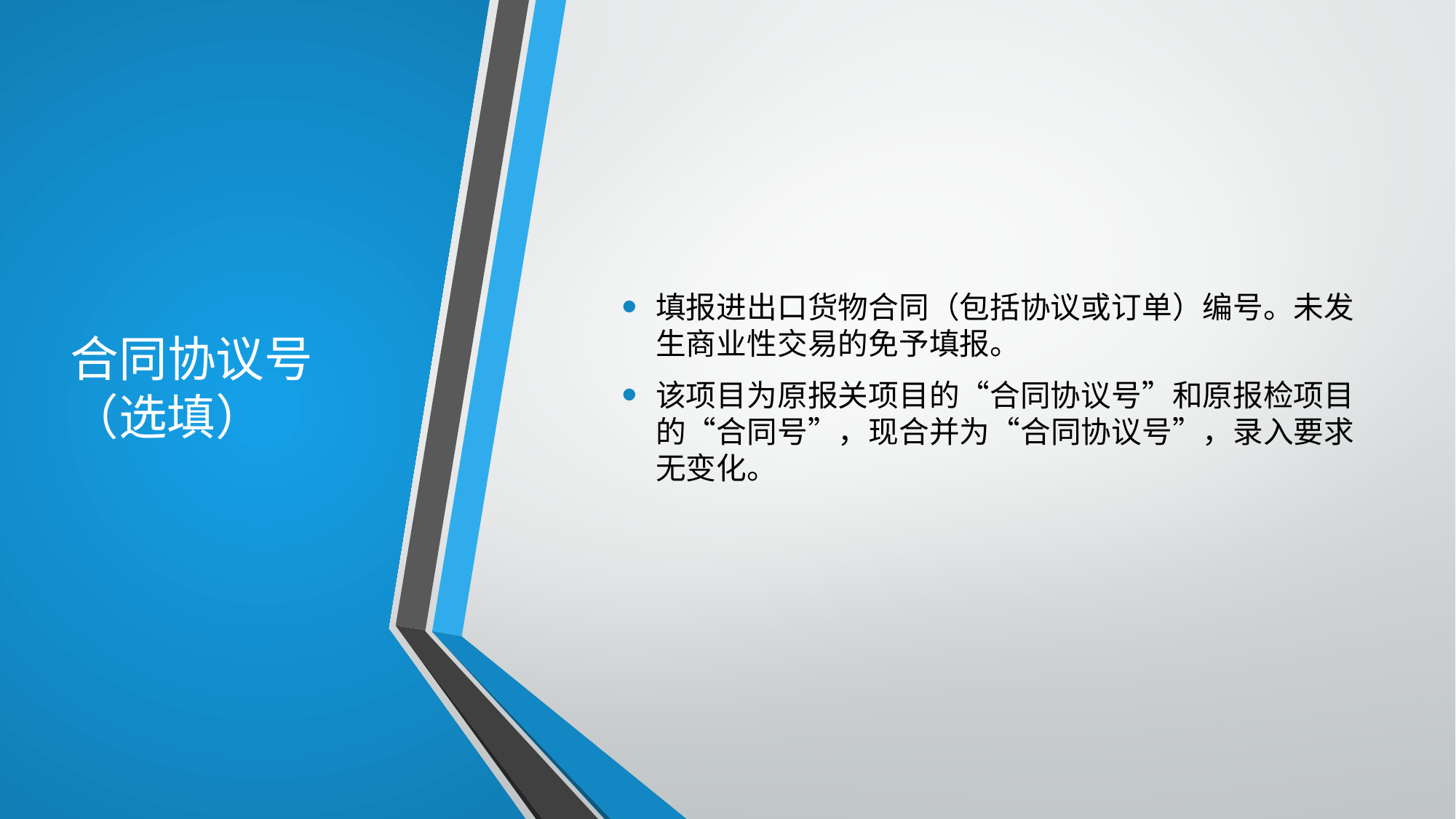

# 合同协议号（选填）
填报进出口货物合同（包括协议或订单）编号。未发生商业性交易的免予填报。
该项目为原报关项目的“合同协议号”和原报检项目的“合同号”，现合并为“合同协议号”，录入要求无变化。